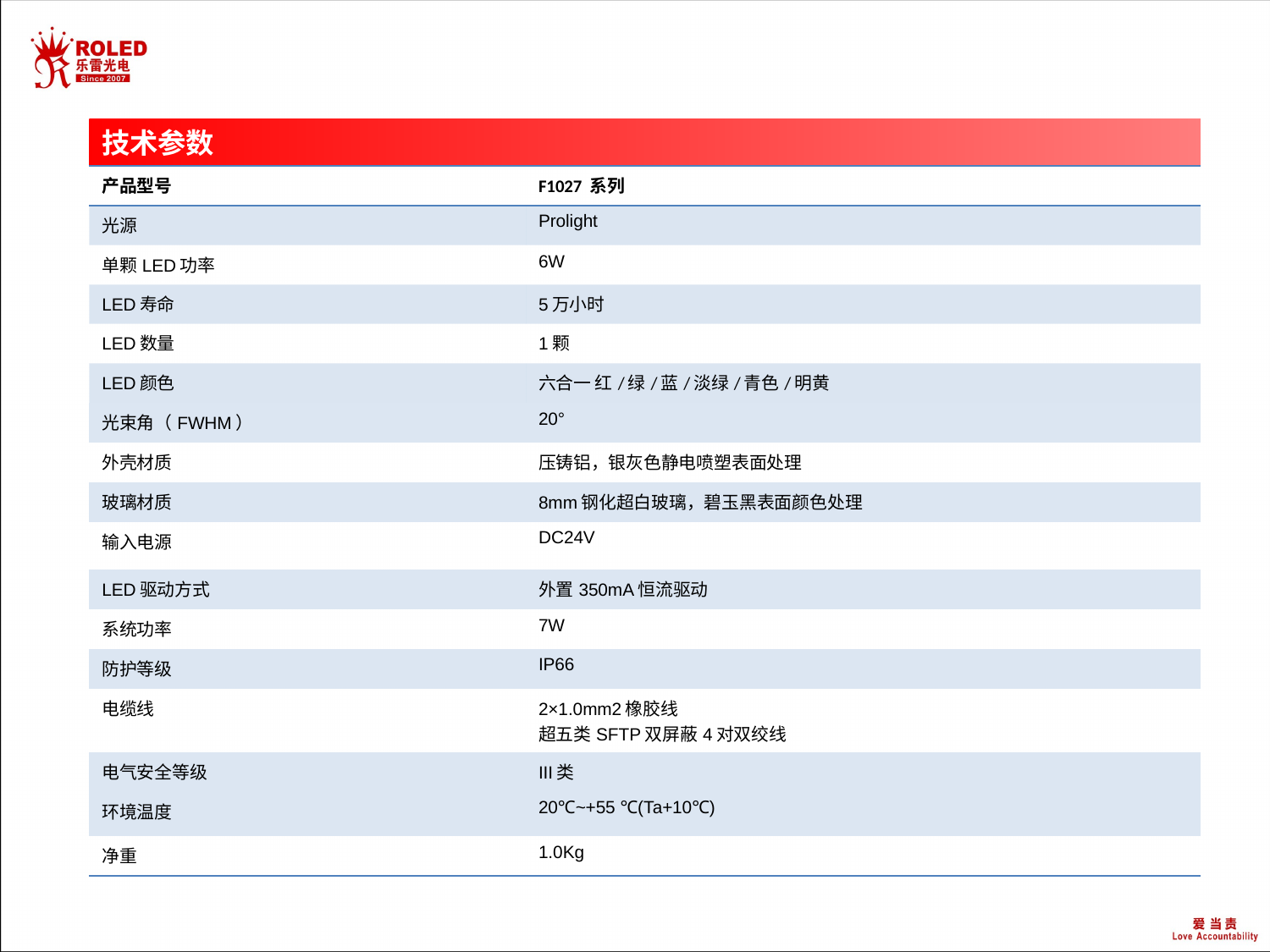

技术参数
| 产品型号 | F1027 系列 |
| --- | --- |
| 光源 | Prolight |
| 单颗LED功率 | 6W |
| LED寿命 | 5万小时 |
| LED数量 | 1颗 |
| LED颜色 | 六合一 红/绿/蓝/淡绿/青色/明黄 |
| 光束角（FWHM） | 20° |
| 外壳材质 | 压铸铝，银灰色静电喷塑表面处理 |
| 玻璃材质 | 8mm钢化超白玻璃，碧玉黑表面颜色处理 |
| 输入电源 | DC24V |
| LED驱动方式 | 外置350mA恒流驱动 |
| 系统功率 | 7W |
| 防护等级 | IP66 |
| 电缆线 | 2×1.0mm2橡胶线 超五类SFTP双屏蔽4对双绞线 |
| 电气安全等级 | III类 |
| 环境温度 | 20℃~+55 ℃(Ta+10℃) |
| 净重 | 1.0Kg |